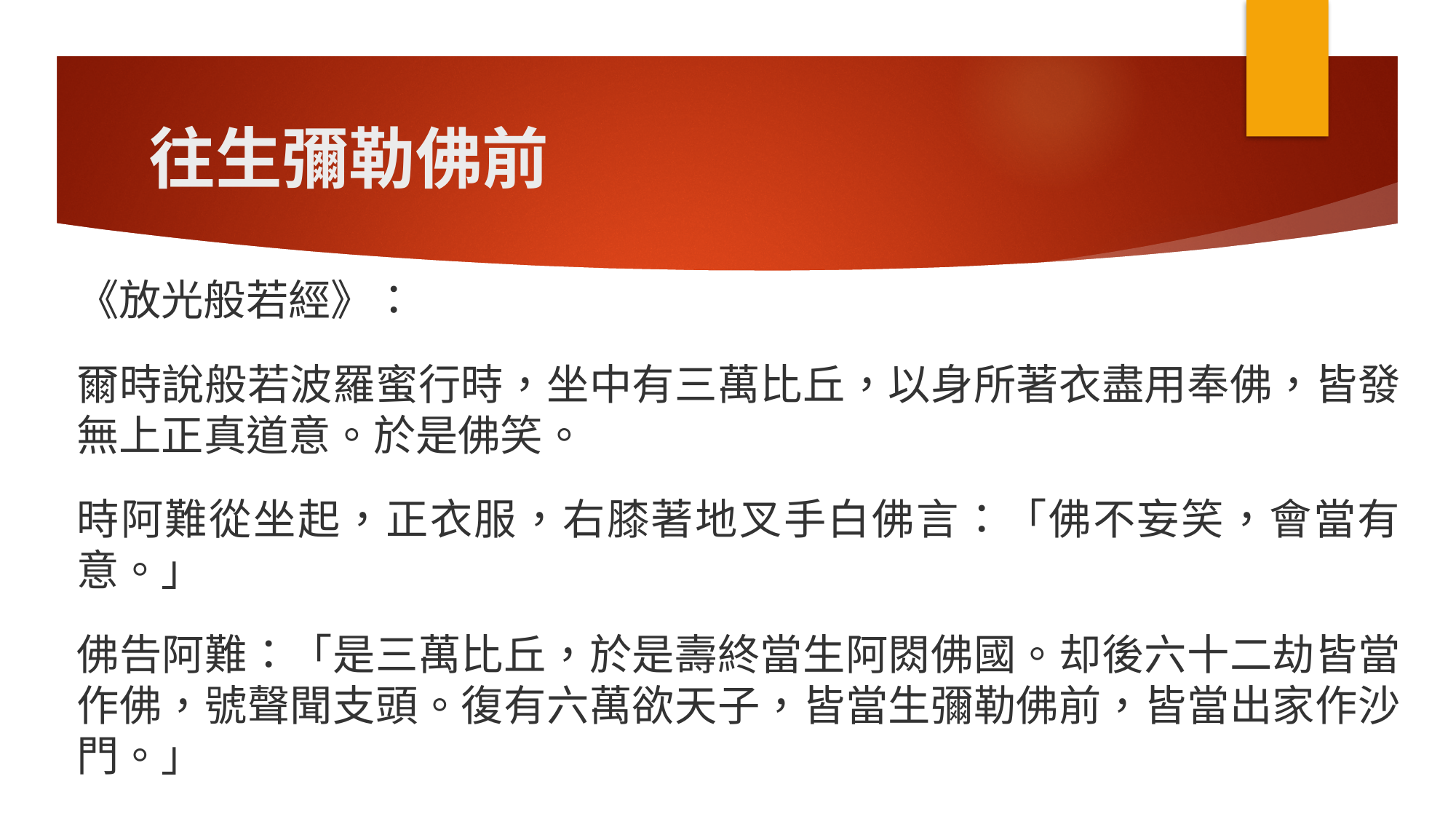

# 往生彌勒佛前
《放光般若經》：
爾時說般若波羅蜜行時，坐中有三萬比丘，以身所著衣盡用奉佛，皆發無上正真道意。於是佛笑。
時阿難從坐起，正衣服，右膝著地叉手白佛言：「佛不妄笑，會當有意。」
佛告阿難：「是三萬比丘，於是壽終當生阿閦佛國。却後六十二劫皆當作佛，號聲聞支頭。復有六萬欲天子，皆當生彌勒佛前，皆當出家作沙門。」